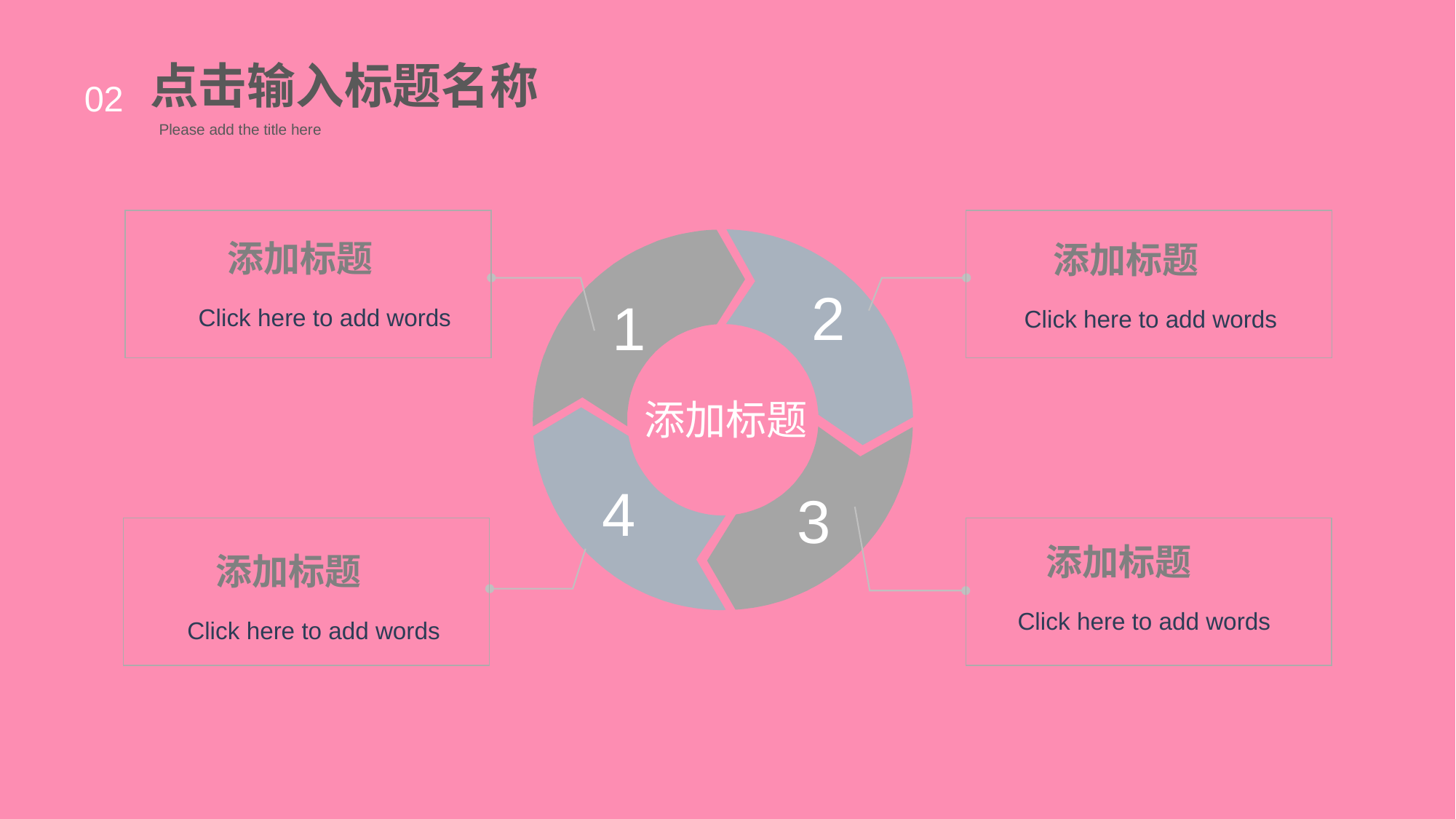

点击输入标题名称

02
Please add the title here

添加标题
添加标题
2

1
Click here to add words
Click here to add words
添加标题
4
3
添加标题
添加标题
Click here to add words
Click here to add words